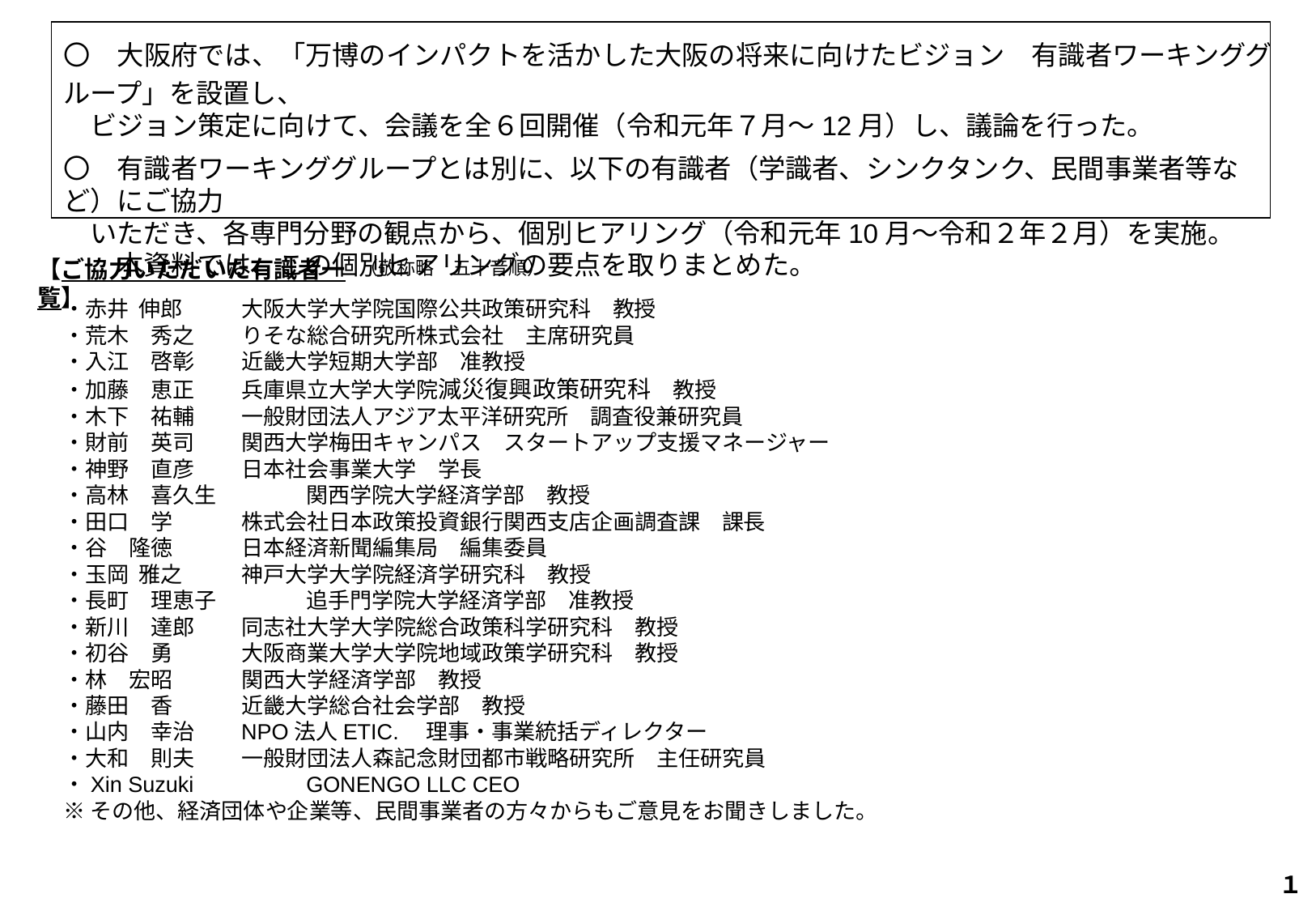

〇　大阪府では、「万博のインパクトを活かした大阪の将来に向けたビジョン　有識者ワーキンググループ」を設置し、
　ビジョン策定に向けて、会議を全６回開催（令和元年７月～12月）し、議論を行った。
〇　有識者ワーキンググループとは別に、以下の有識者（学識者、シンクタンク、民間事業者等など）にご協力
　いただき、各専門分野の観点から、個別ヒアリング（令和元年10月～令和２年２月）を実施。
　　本資料では、この個別ヒアリングの要点を取りまとめた。

【ご協力いただいた有識者一覧】
（敬称略　五十音順）
・赤井  伸郎　　	大阪大学大学院国際公共政策研究科　教授
・荒木　秀之　　	りそな総合研究所株式会社　主席研究員
・入江　啓彰　　	近畿大学短期大学部　准教授
・加藤　恵正　　	兵庫県立大学大学院減災復興政策研究科　教授
・木下　祐輔　　	一般財団法人アジア太平洋研究所　調査役兼研究員
・財前　英司　　	関西大学梅田キャンパス　スタートアップ支援マネージャー
・神野　直彦　　	日本社会事業大学　学長
・高林　喜久生　　	関西学院大学経済学部　教授
・田口　学　　	株式会社日本政策投資銀行関西支店企画調査課　課長
・谷　隆徳　　	日本経済新聞編集局　編集委員
・玉岡  雅之　　	神戸大学大学院経済学研究科　教授
・長町　理恵子　　	追手門学院大学経済学部　准教授
・新川　達郎　　	同志社大学大学院総合政策科学研究科　教授
・初谷　勇　　	大阪商業大学大学院地域政策学研究科　教授
・林　宏昭　　	関西大学経済学部　教授
・藤田　香　　	近畿大学総合社会学部　教授
・山内　幸治　　	NPO法人ETIC.　理事・事業統括ディレクター
・大和　則夫　　	一般財団法人森記念財団都市戦略研究所　主任研究員
・Xin Suzuki　　	GONENGO LLC CEO
※その他、経済団体や企業等、民間事業者の方々からもご意見をお聞きしました。
１